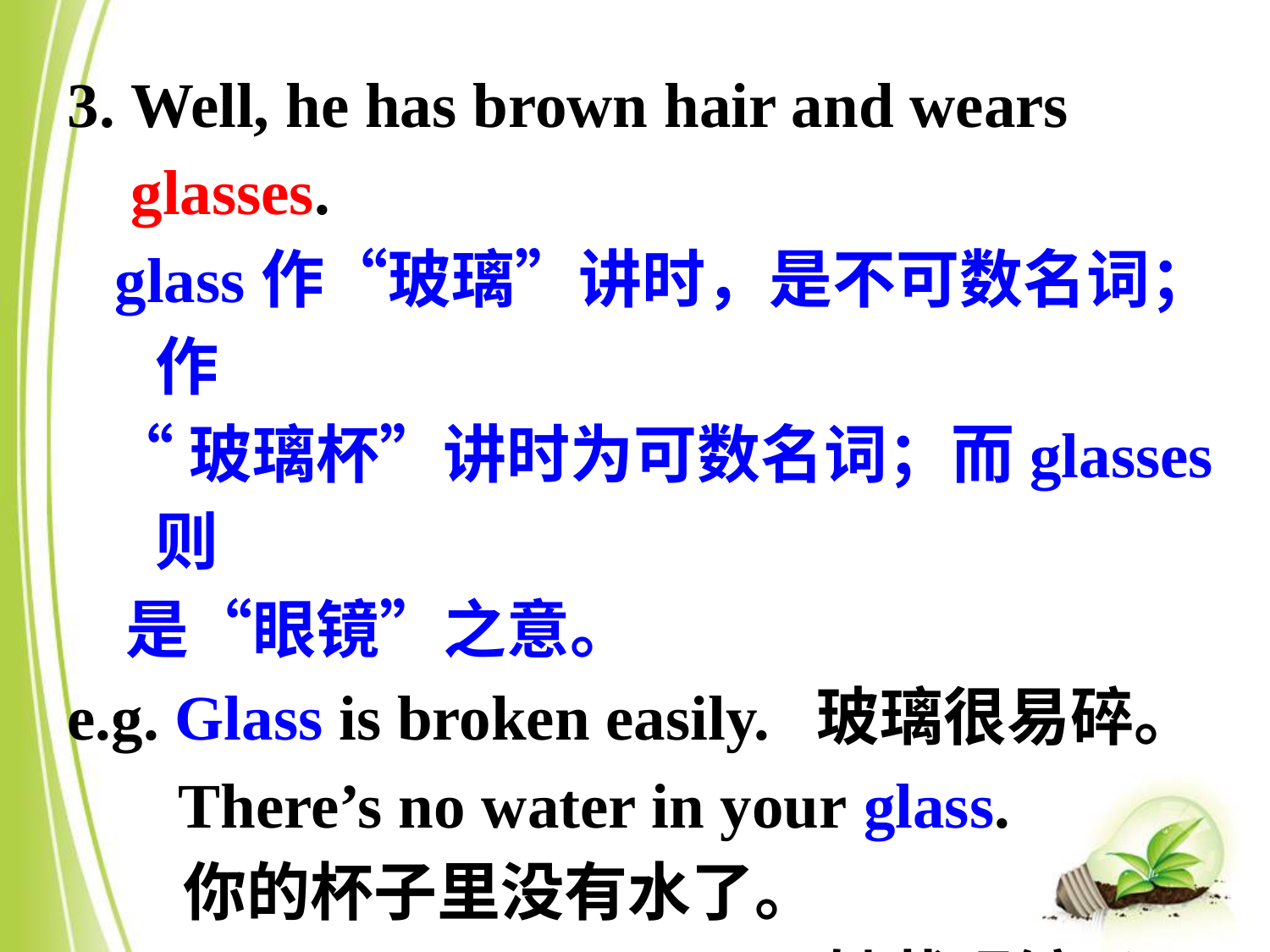

3. Well, he has brown hair and wears
    glasses.
   glass作“玻璃”讲时，是不可数名词；作
   “玻璃杯”讲时为可数名词；而glasses则
   是“眼镜”之意。
e.g. Glass is broken easily.  玻璃很易碎。
       There’s no water in your glass.
       你的杯子里没有水了。
       Does she wear glasses? 她戴眼镜吗？